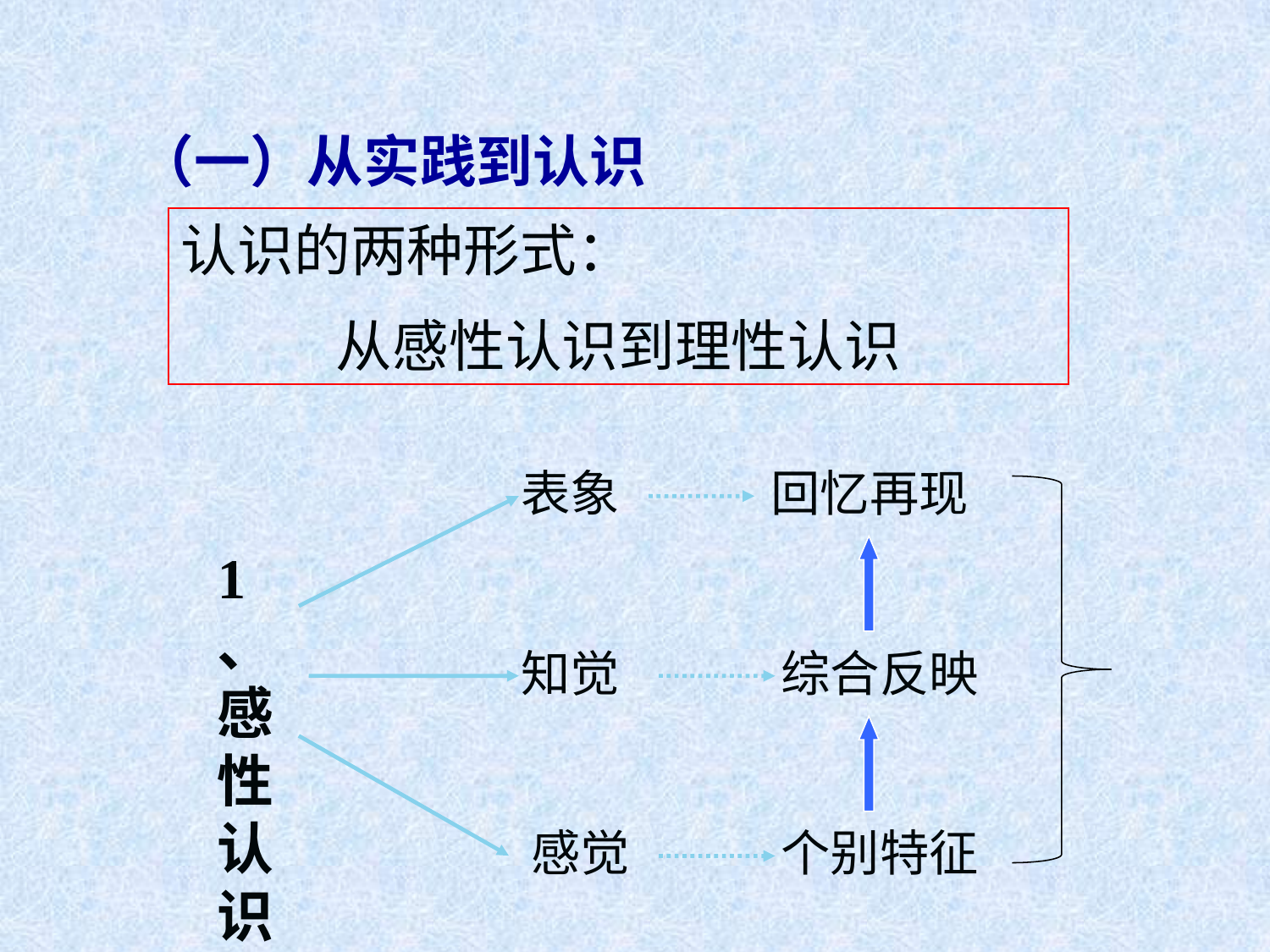

（一）从实践到认识
认识的两种形式：
从感性认识到理性认识
表象
回忆再现

1、感性认识

知觉
综合反映

感觉
个别特征